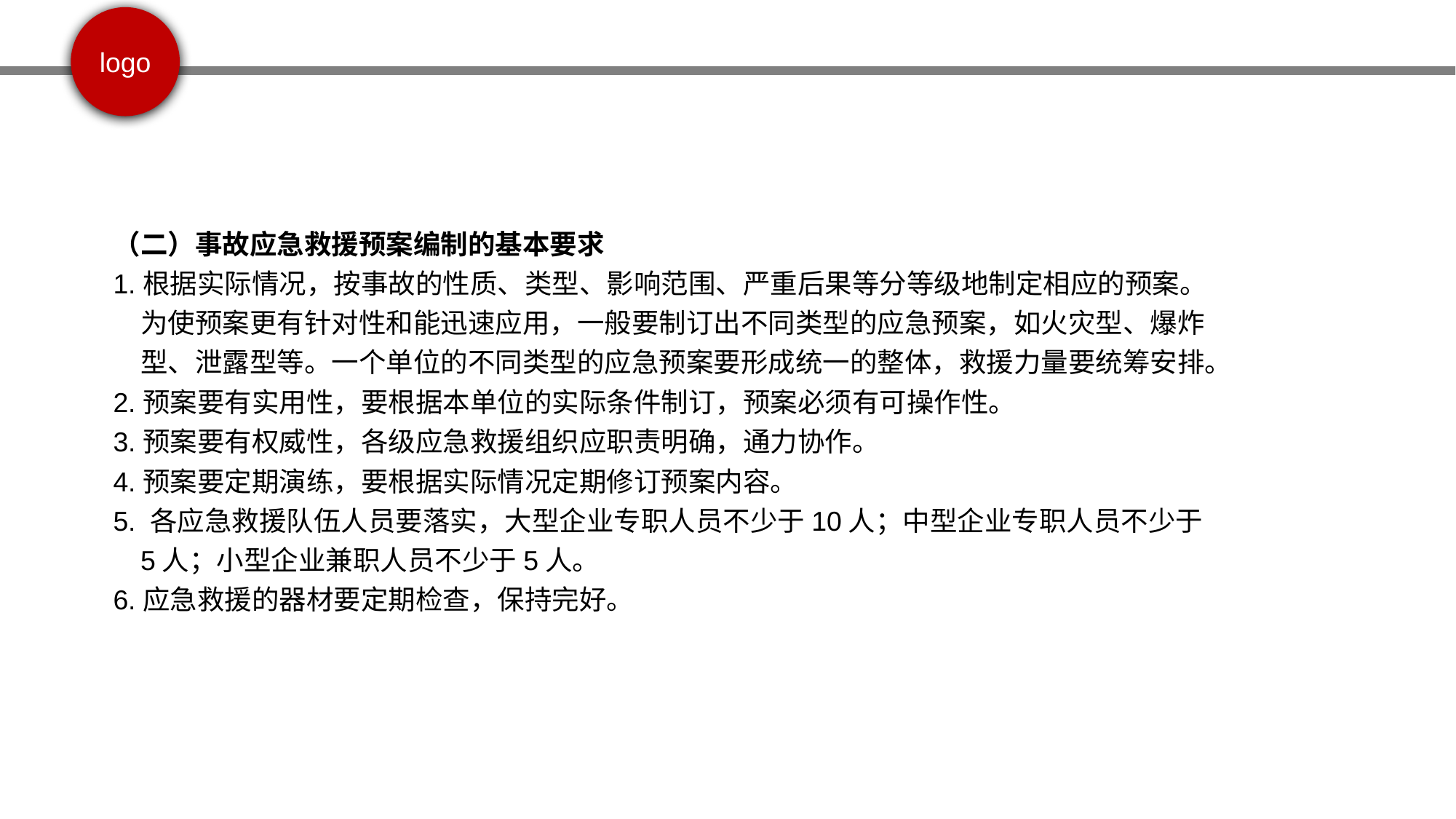

（二）事故应急救援预案编制的基本要求
1.根据实际情况，按事故的性质、类型、影响范围、严重后果等分等级地制定相应的预案。为使预案更有针对性和能迅速应用，一般要制订出不同类型的应急预案，如火灾型、爆炸型、泄露型等。一个单位的不同类型的应急预案要形成统一的整体，救援力量要统筹安排。
2.预案要有实用性，要根据本单位的实际条件制订，预案必须有可操作性。
3.预案要有权威性，各级应急救援组织应职责明确，通力协作。
4.预案要定期演练，要根据实际情况定期修订预案内容。
5. 各应急救援队伍人员要落实，大型企业专职人员不少于10人；中型企业专职人员不少于5人；小型企业兼职人员不少于5人。
6.应急救援的器材要定期检查，保持完好。